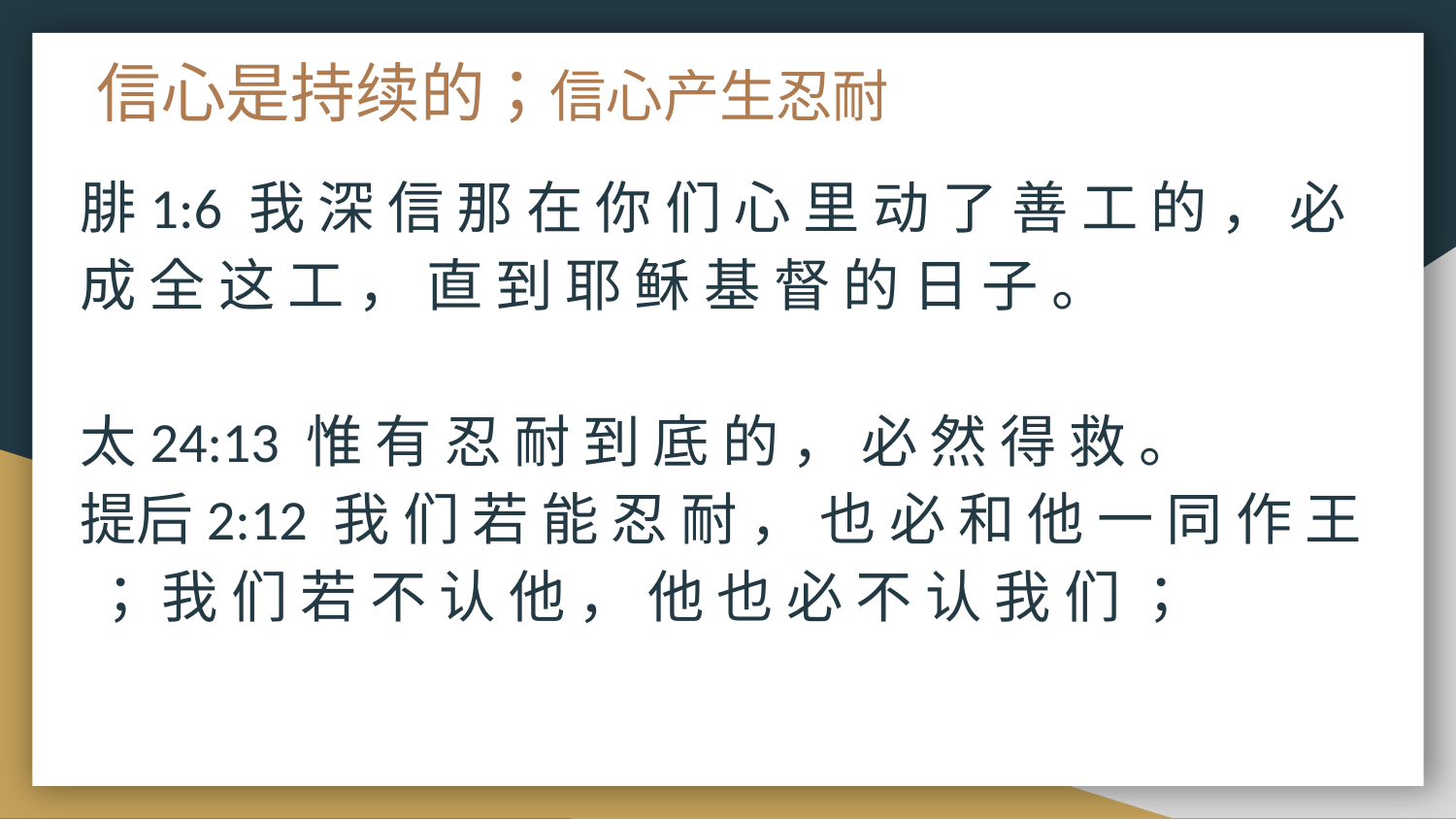

# 信心是持续的；信心产生忍耐
腓1:6 我 深 信 那 在 你 们 心 里 动 了 善 工 的 ， 必 成 全 这 工 ， 直 到 耶 稣 基 督 的 日 子 。

太24:13 惟 有 忍 耐 到 底 的 ， 必 然 得 救 。
提后2:12 我 们 若 能 忍 耐 ， 也 必 和 他 一 同 作 王 ； 我 们 若 不 认 他 ， 他 也 必 不 认 我 们 ；